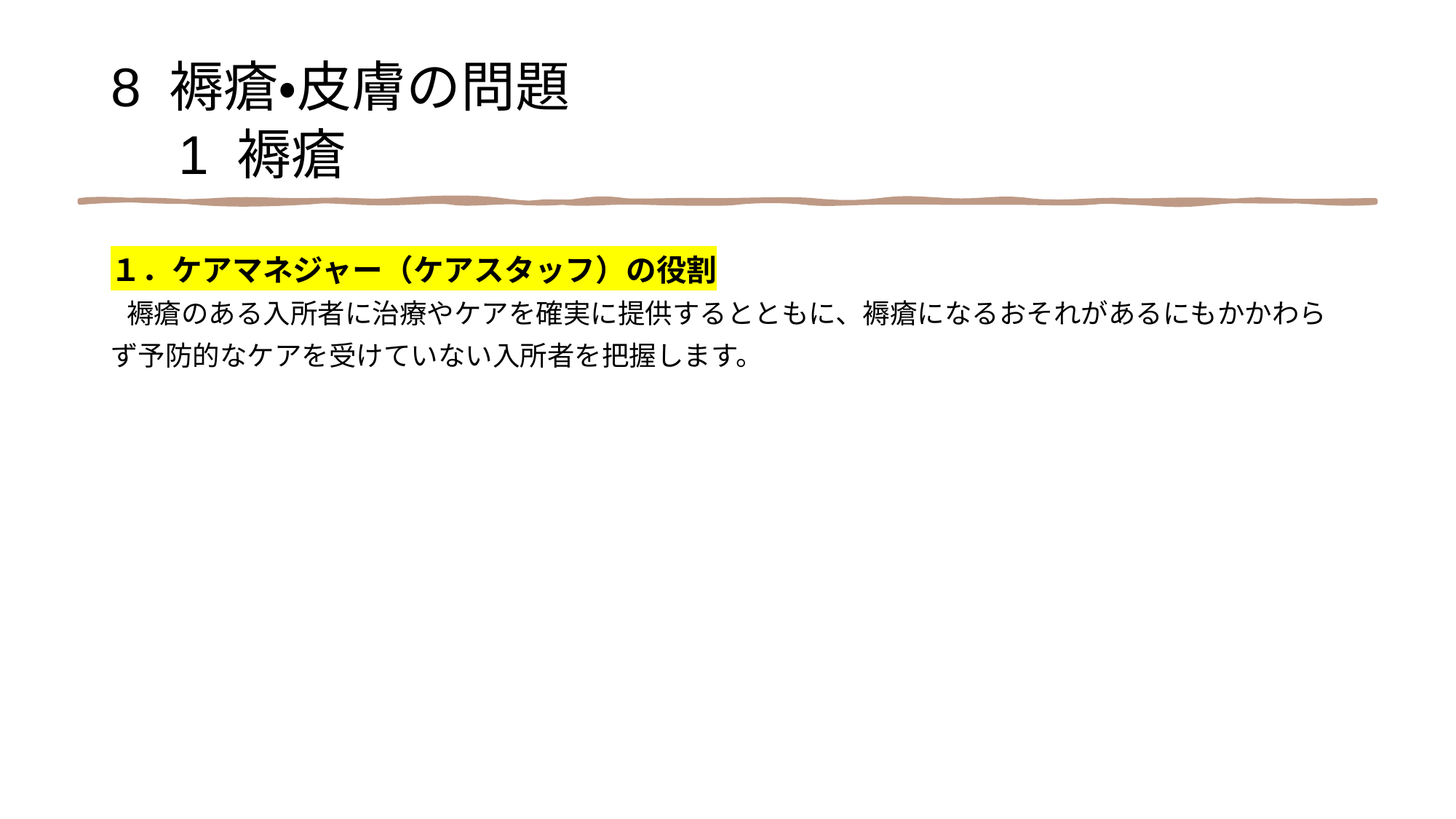

8 褥瘡・皮膚の問題
　1 褥瘡

１．ケアマネジャー（ケアスタッフ）の役割
　褥瘡のある入所者に治療やケアを確実に提供するとともに、褥瘡になるおそれがあるにもかかわら
ず予防的なケアを受けていない入所者を把握します。